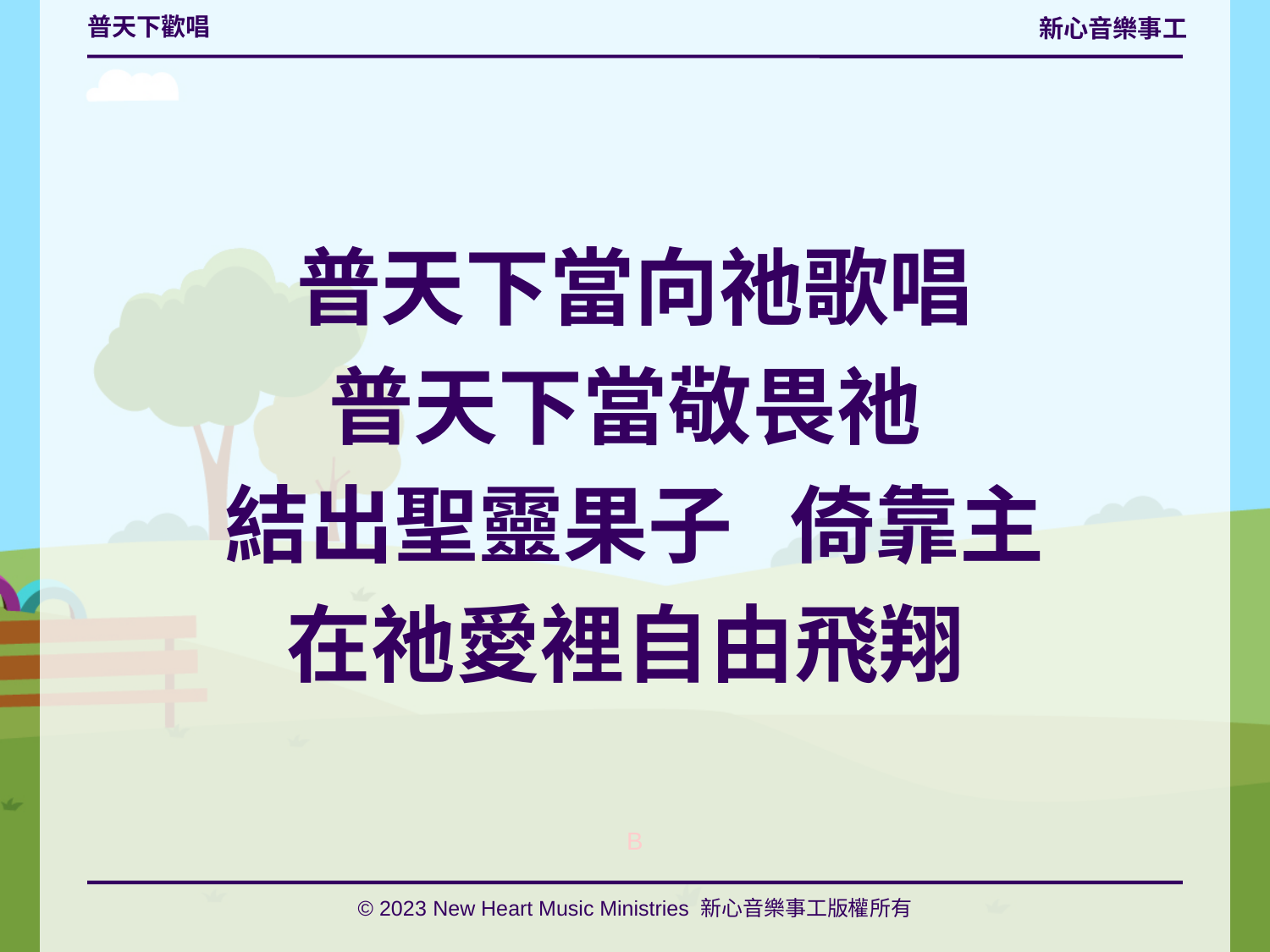

# 普天下歡唱
普天下當向祂歌唱
普天下當敬畏祂
結出聖靈果子   倚靠主
在祂愛裡自由飛翔
B
© 2023 New Heart Music Ministries 新心音樂事工版權所有